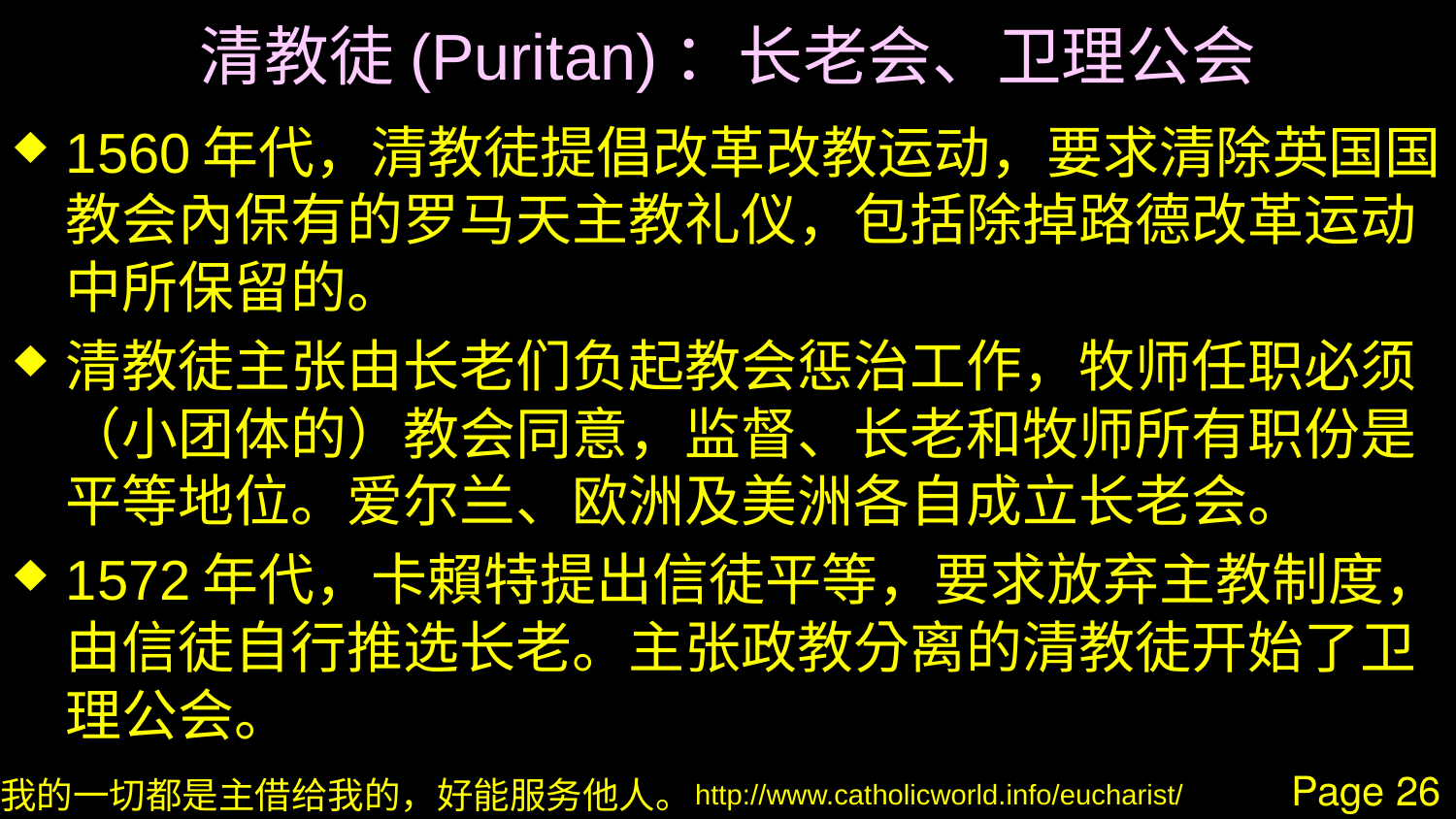

# 清教徒(Puritan)：长老会、卫理公会
1560年代，清教徒提倡改革改教运动，要求清除英国国教会內保有的罗马天主教礼仪，包括除掉路德改革运动中所保留的。
清教徒主张由长老们负起教会惩治工作，牧师任职必须（小团体的）教会同意，监督、长老和牧师所有职份是平等地位。爱尔兰、欧洲及美洲各自成立长老会。
1572年代，卡賴特提出信徒平等，要求放弃主教制度，由信徒自行推选长老。主张政教分离的清教徒开始了卫理公会。